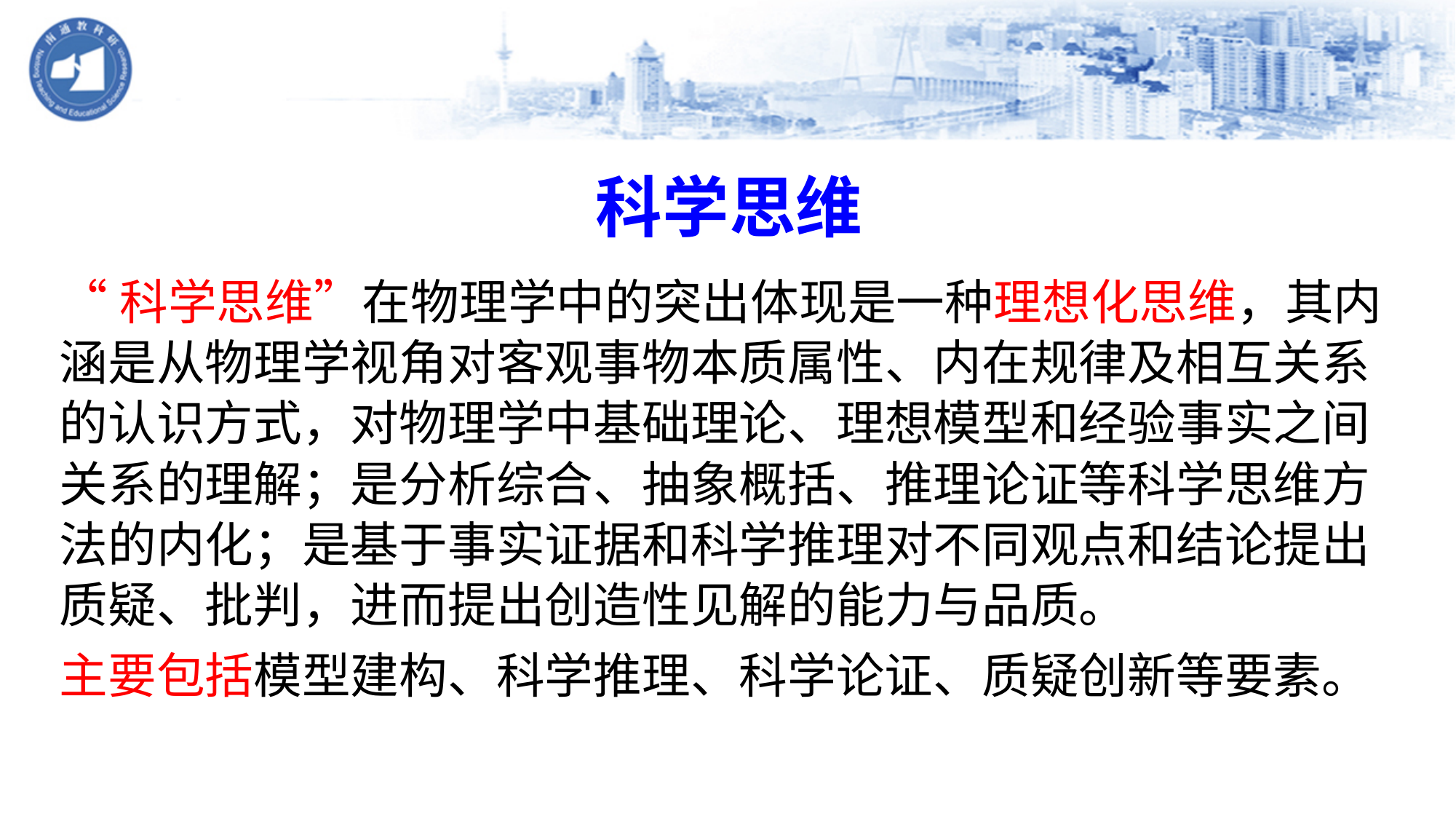

# 科学思维
“科学思维”在物理学中的突出体现是一种理想化思维，其内涵是从物理学视角对客观事物本质属性、内在规律及相互关系的认识方式，对物理学中基础理论、理想模型和经验事实之间关系的理解；是分析综合、抽象概括、推理论证等科学思维方法的内化；是基于事实证据和科学推理对不同观点和结论提出质疑、批判，进而提出创造性见解的能力与品质。
主要包括模型建构、科学推理、科学论证、质疑创新等要素。